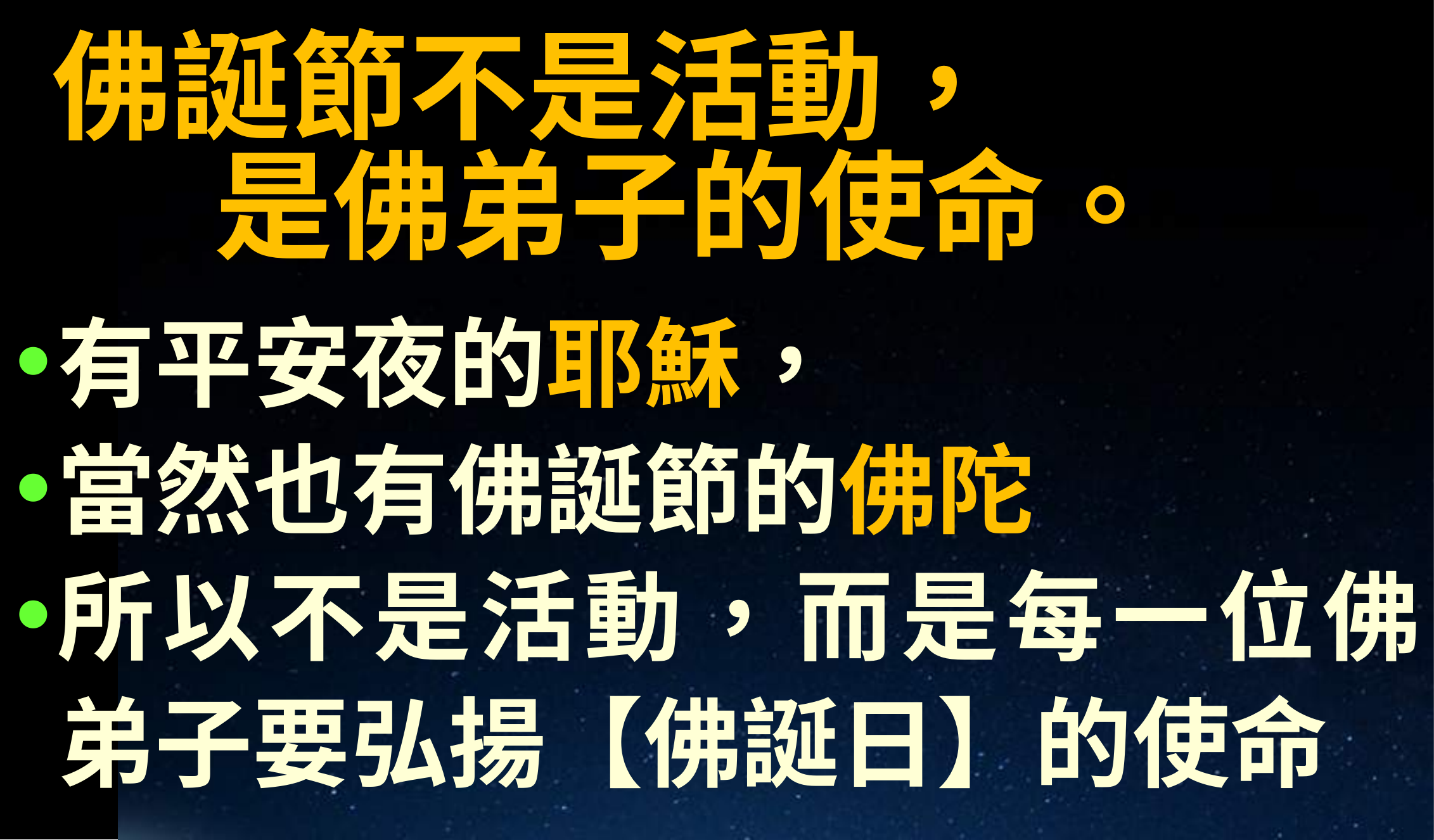

# 佛誕節不是活動， 是佛弟子的使命。
有平安夜的耶穌，
當然也有佛誕節的佛陀
所以不是活動，而是每一位佛弟子要弘揚【佛誕日】的使命